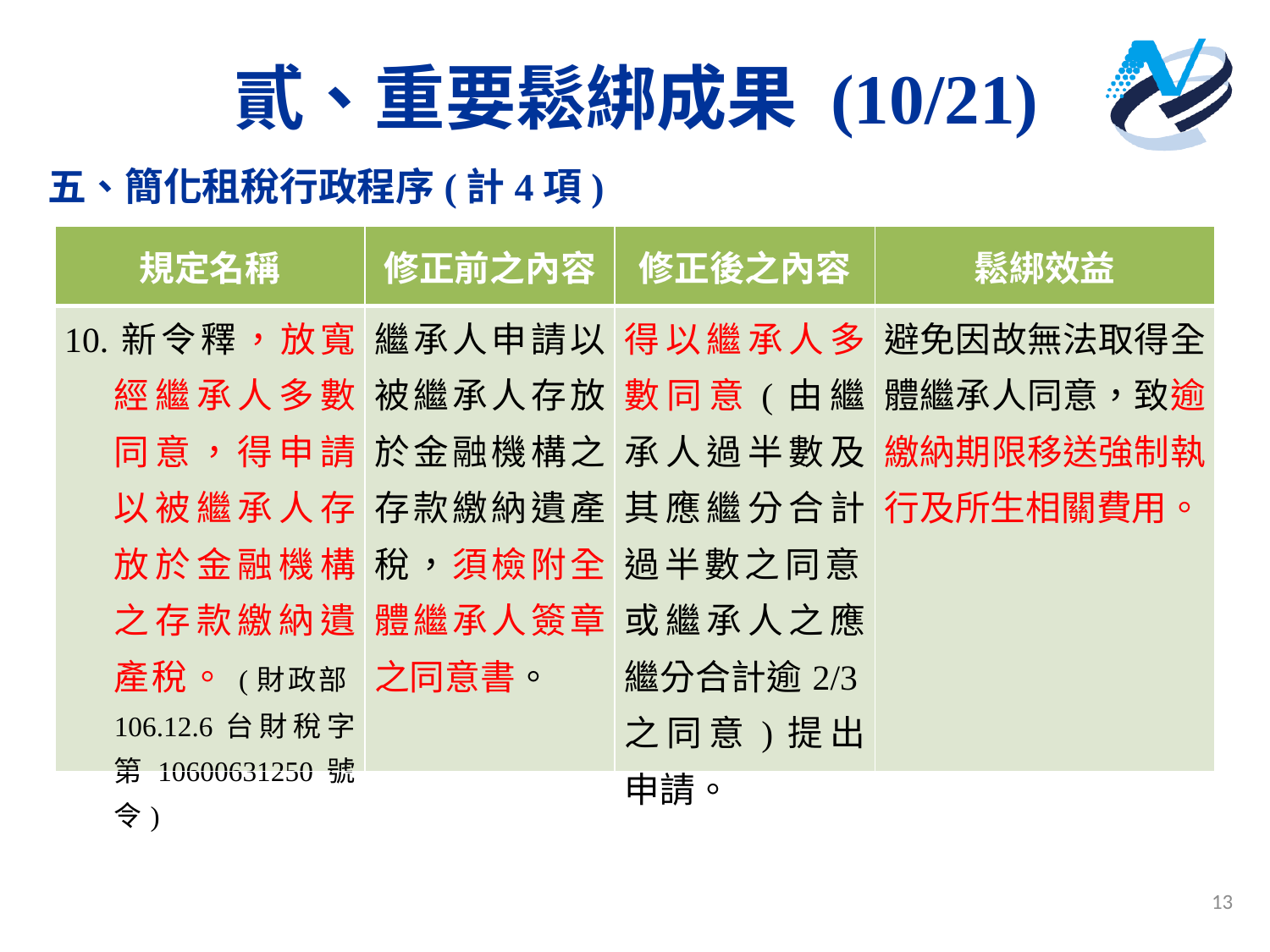

# 貳、重要鬆綁成果 (10/21)
五、簡化租稅行政程序(計4項)
| 規定名稱 | 修正前之內容 | 修正後之內容 | 鬆綁效益 |
| --- | --- | --- | --- |
| 10.新令釋，放寬經繼承人多數同意，得申請以被繼承人存放於金融機構之存款繳納遺產稅。(財政部106.12.6台財稅字第10600631250號令) | 繼承人申請以被繼承人存放於金融機構之存款繳納遺產稅，須檢附全體繼承人簽章之同意書。 | 得以繼承人多數同意(由繼承人過半數及其應繼分合計過半數之同意，或繼承人之應繼分合計逾2/3之同意)提出申請。 | 避免因故無法取得全體繼承人同意，致逾繳納期限移送強制執行及所生相關費用。 |
13